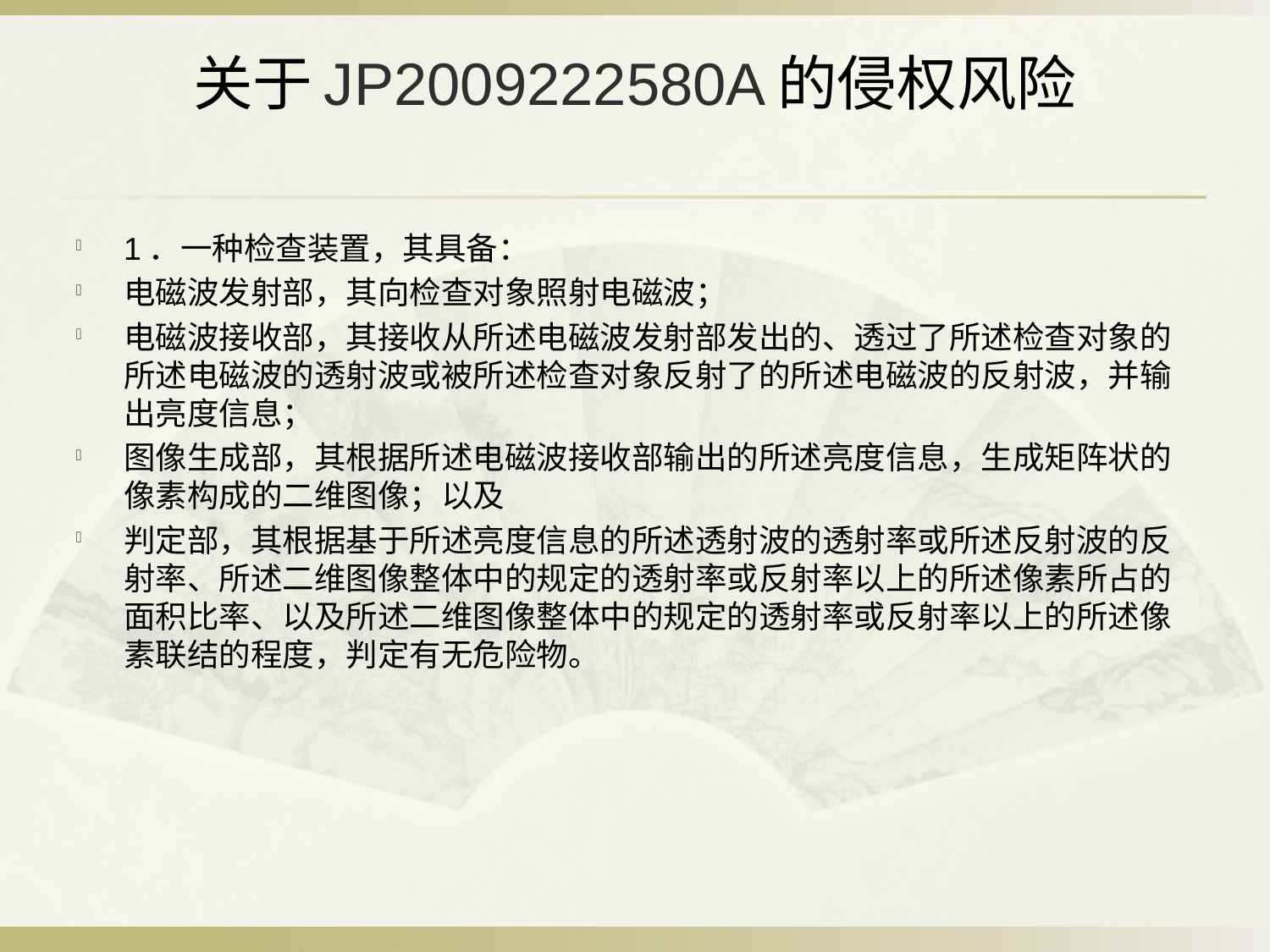

# 关于JP2009222580A的侵权风险
1．一种检查装置，其具备：
电磁波发射部，其向检查对象照射电磁波；
电磁波接收部，其接收从所述电磁波发射部发出的、透过了所述检查对象的所述电磁波的透射波或被所述检查对象反射了的所述电磁波的反射波，并输出亮度信息；
图像生成部，其根据所述电磁波接收部输出的所述亮度信息，生成矩阵状的像素构成的二维图像；以及
判定部，其根据基于所述亮度信息的所述透射波的透射率或所述反射波的反射率、所述二维图像整体中的规定的透射率或反射率以上的所述像素所占的面积比率、以及所述二维图像整体中的规定的透射率或反射率以上的所述像素联结的程度，判定有无危险物。